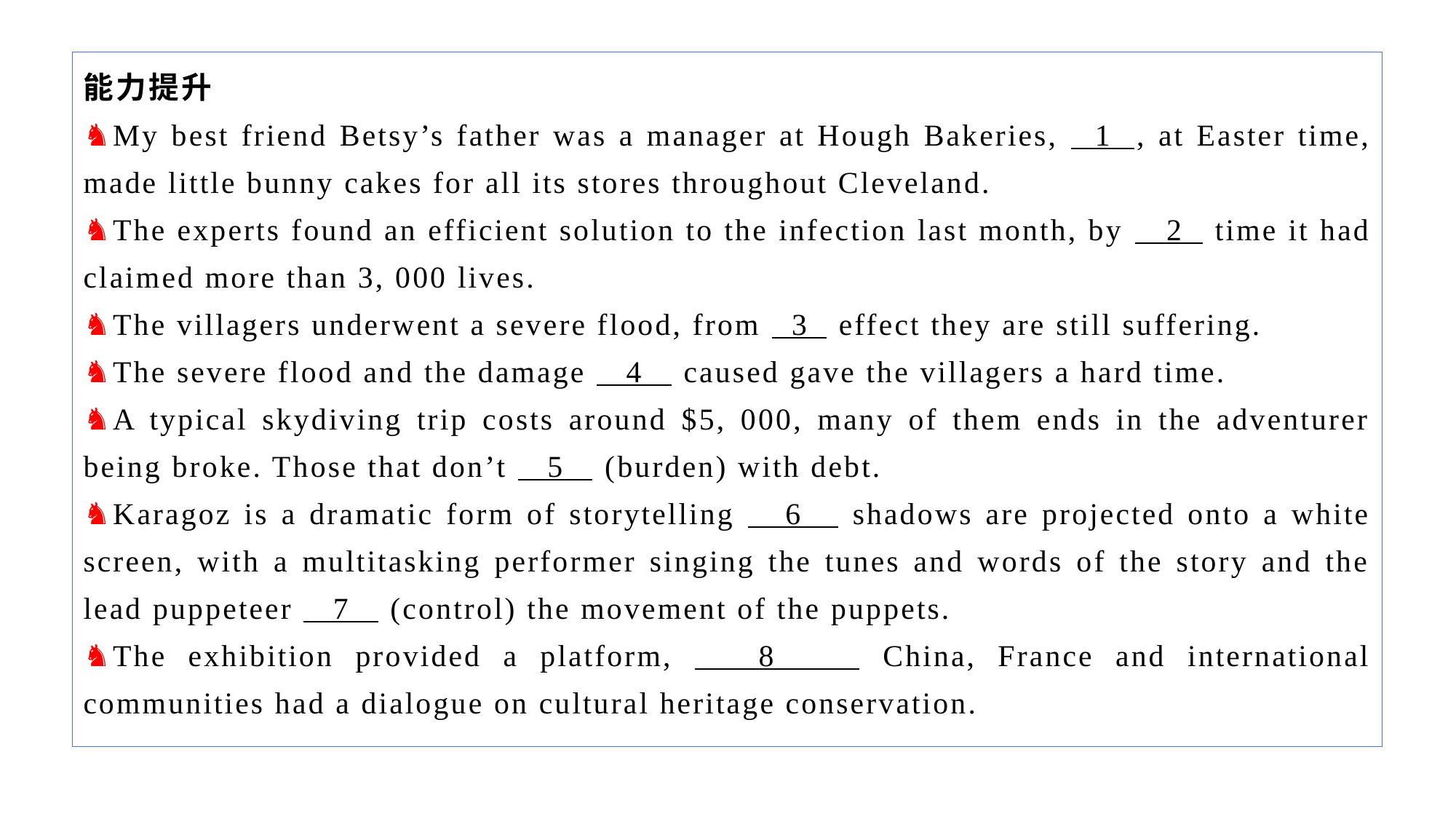

能力提升
♞My best friend Betsy’s father was a manager at Hough Bakeries,   1  , at Easter time, made little bunny cakes for all its stores throughout Cleveland.
♞The experts found an efficient solution to the infection last month, by    2   time it had claimed more than 3, 000 lives.
♞The villagers underwent a severe flood, from   3   effect they are still suffering.
♞The severe flood and the damage    4    caused gave the villagers a hard time.
♞A typical skydiving trip costs around $5, 000, many of them ends in the adventurer being broke. Those that don’t    5    (burden) with debt.
♞Karagoz is a dramatic form of storytelling    6    shadows are projected onto a white screen, with a multitasking performer singing the tunes and words of the story and the lead puppeteer    7    (control) the movement of the puppets.
♞The exhibition provided a platform,    8     China, France and international communities had a dialogue on cultural heritage conservation.